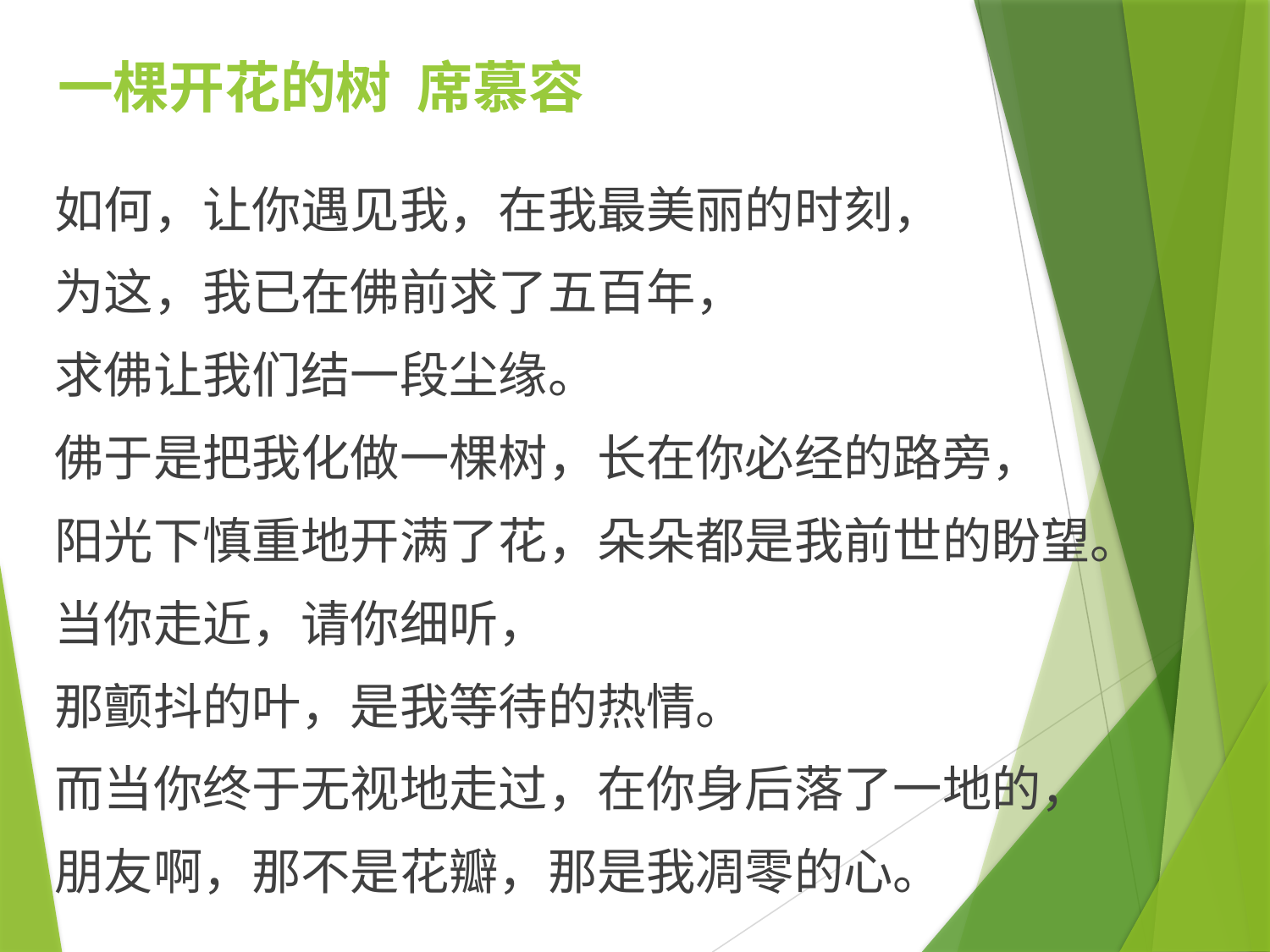

# 一棵开花的树  席慕容
如何，让你遇见我，在我最美丽的时刻，
为这，我已在佛前求了五百年，
求佛让我们结一段尘缘。
佛于是把我化做一棵树，长在你必经的路旁，
阳光下慎重地开满了花，朵朵都是我前世的盼望。
当你走近，请你细听，
那颤抖的叶，是我等待的热情。
而当你终于无视地走过，在你身后落了一地的，
朋友啊，那不是花瓣，那是我凋零的心。